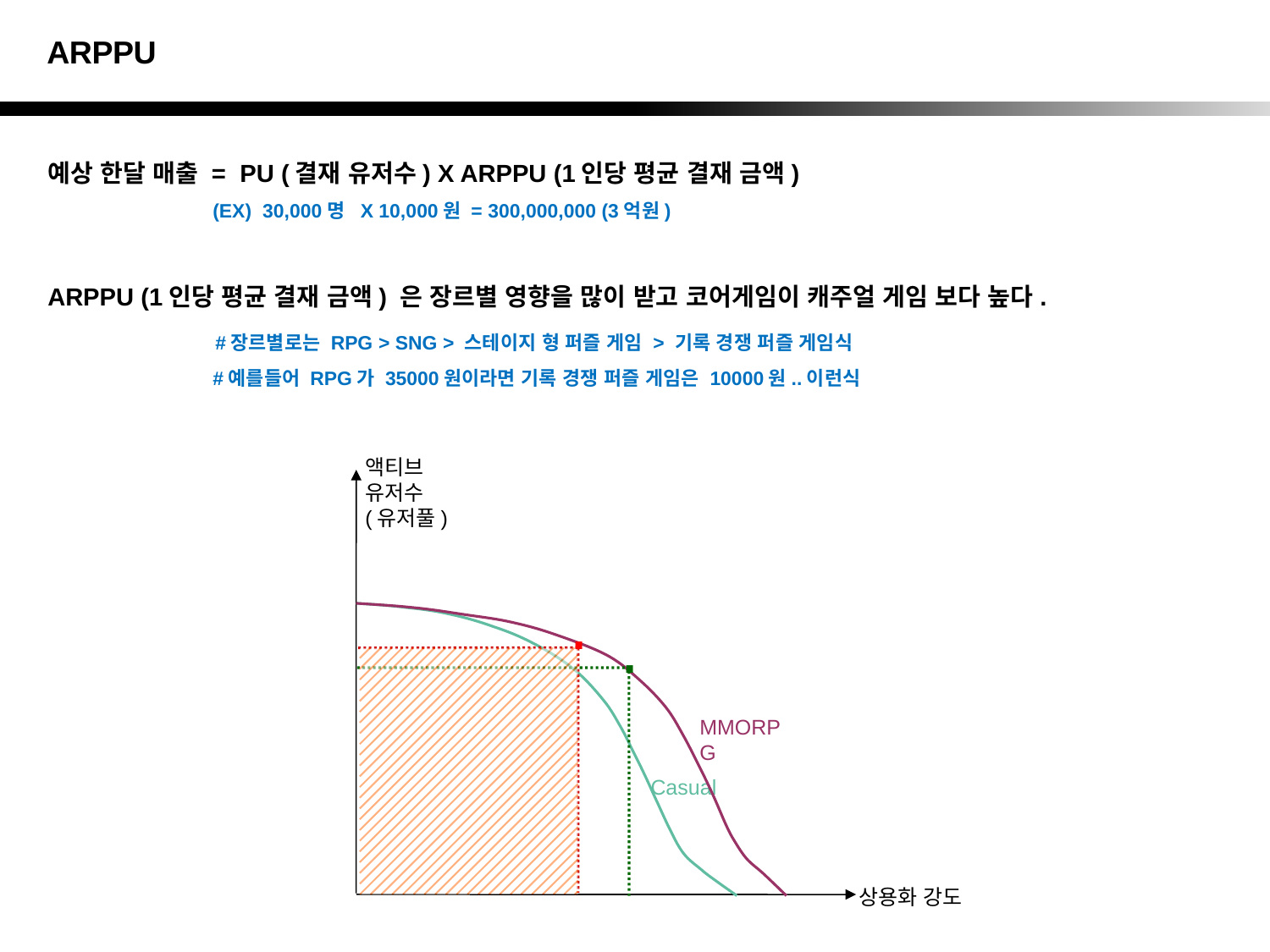

ARPPU
예상 한달 매출 =  PU (결재 유저수) X ARPPU (1인당 평균 결재 금액)
                              (EX)  30,000명  X 10,000원 = 300,000,000 (3억원)

ARPPU (1인당 평균 결재 금액) 은 장르별 영향을 많이 받고 코어게임이 캐주얼 게임 보다 높다.
                        #장르별로는 RPG > SNG > 스테이지 형 퍼즐 게임 > 기록 경쟁 퍼즐 게임식
                              #예를들어 RPG가 35000원이라면 기록 경쟁 퍼즐 게임은 10000원..이런식

액티브
유저수
(유저풀)

.
.

MMORPG
Casual
상용화 강도